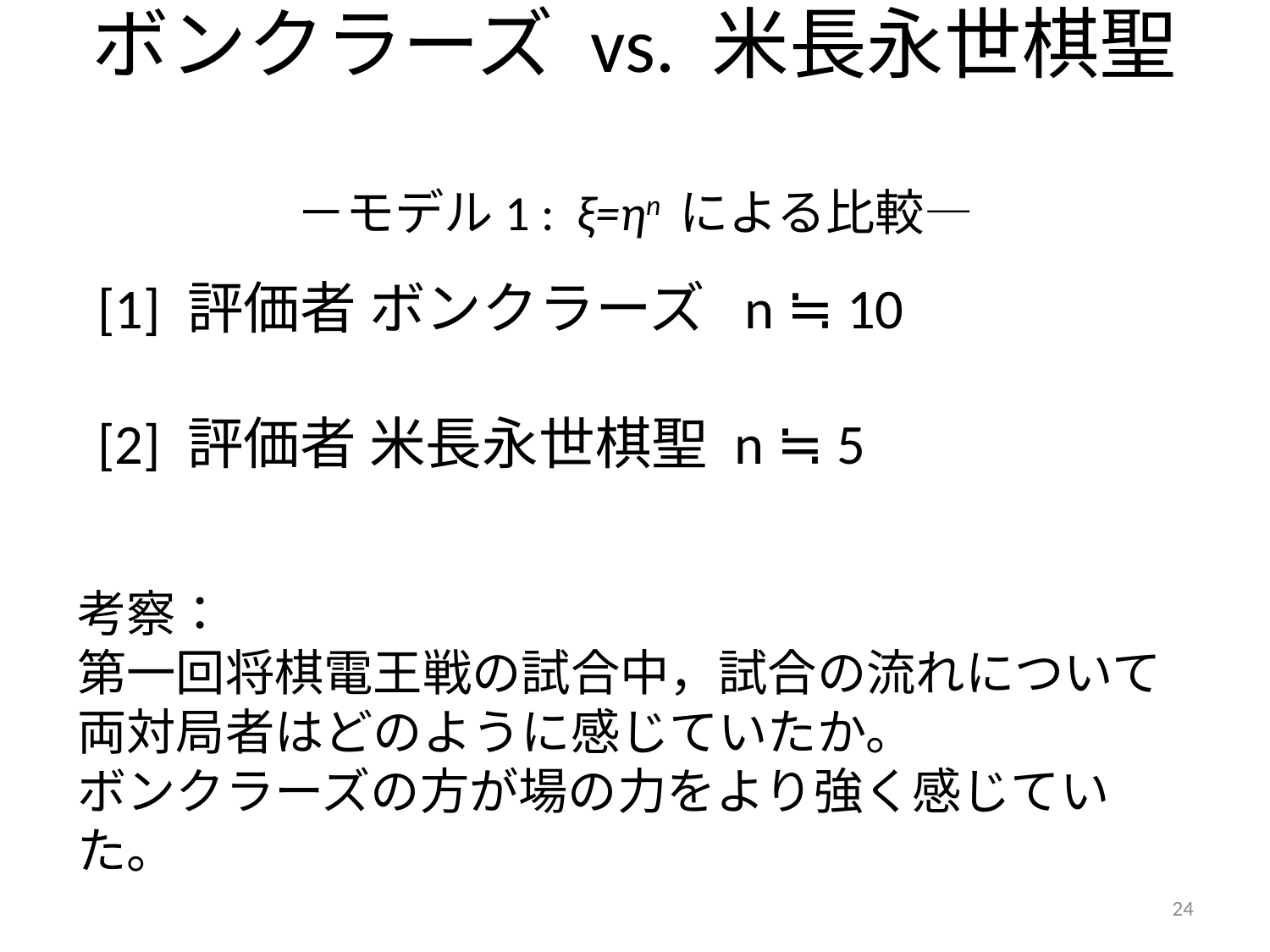

# ボンクラーズ vs. 米長永世棋聖　 －モデル1 :  ξ=ηn による比較―
[1] 評価者 ボンクラーズ  n ≒ 10

[2] 評価者 米長永世棋聖 n ≒ 5
考察：
第一回将棋電王戦の試合中，試合の流れについて両対局者はどのように感じていたか。
ボンクラーズの方が場の力をより強く感じていた。
24